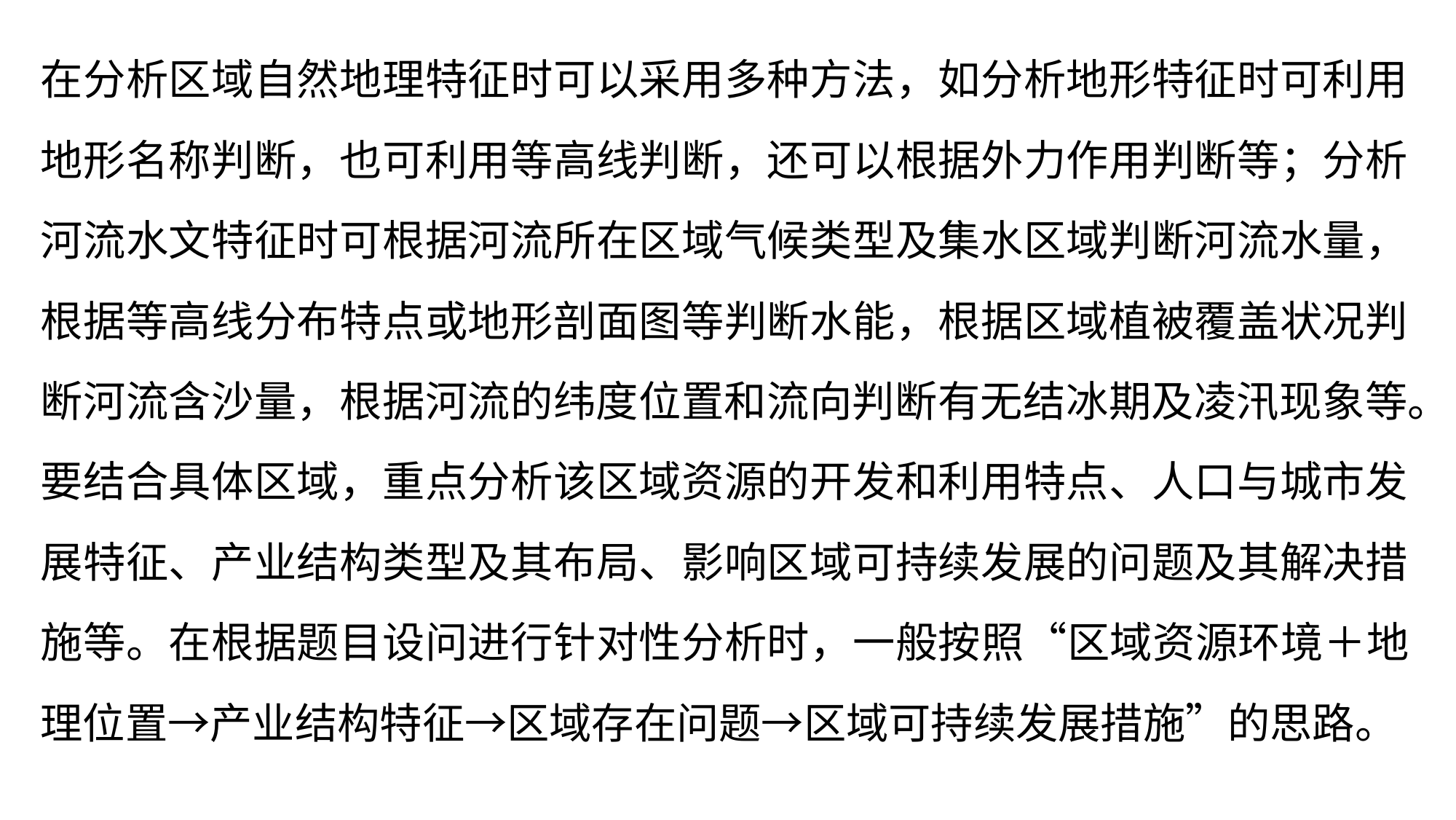

在分析区域自然地理特征时可以采用多种方法，如分析地形特征时可利用地形名称判断，也可利用等高线判断，还可以根据外力作用判断等；分析河流水文特征时可根据河流所在区域气候类型及集水区域判断河流水量，根据等高线分布特点或地形剖面图等判断水能，根据区域植被覆盖状况判断河流含沙量，根据河流的纬度位置和流向判断有无结冰期及凌汛现象等。
要结合具体区域，重点分析该区域资源的开发和利用特点、人口与城市发展特征、产业结构类型及其布局、影响区域可持续发展的问题及其解决措施等。在根据题目设问进行针对性分析时，一般按照“区域资源环境＋地理位置→产业结构特征→区域存在问题→区域可持续发展措施”的思路。